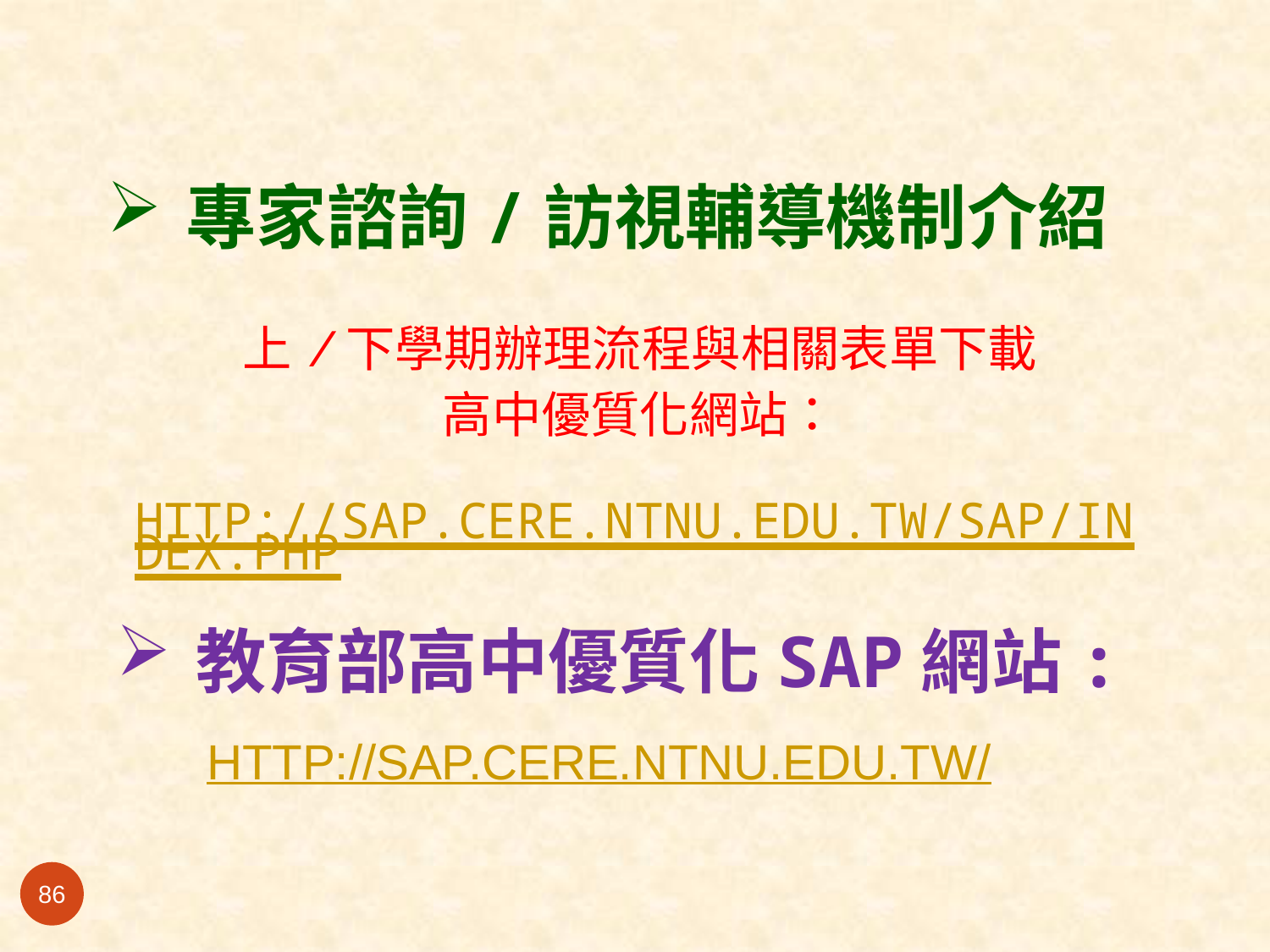

# 專家諮詢/訪視輔導機制介紹
上/下學期辦理流程與相關表單下載
高中優質化網站：

HTTP://SAP.CERE.NTNU.EDU.TW/SAP/INDEX.PHP
教育部高中優質化SAP網站:
HTTP://SAP.CERE.NTNU.EDU.TW/
86